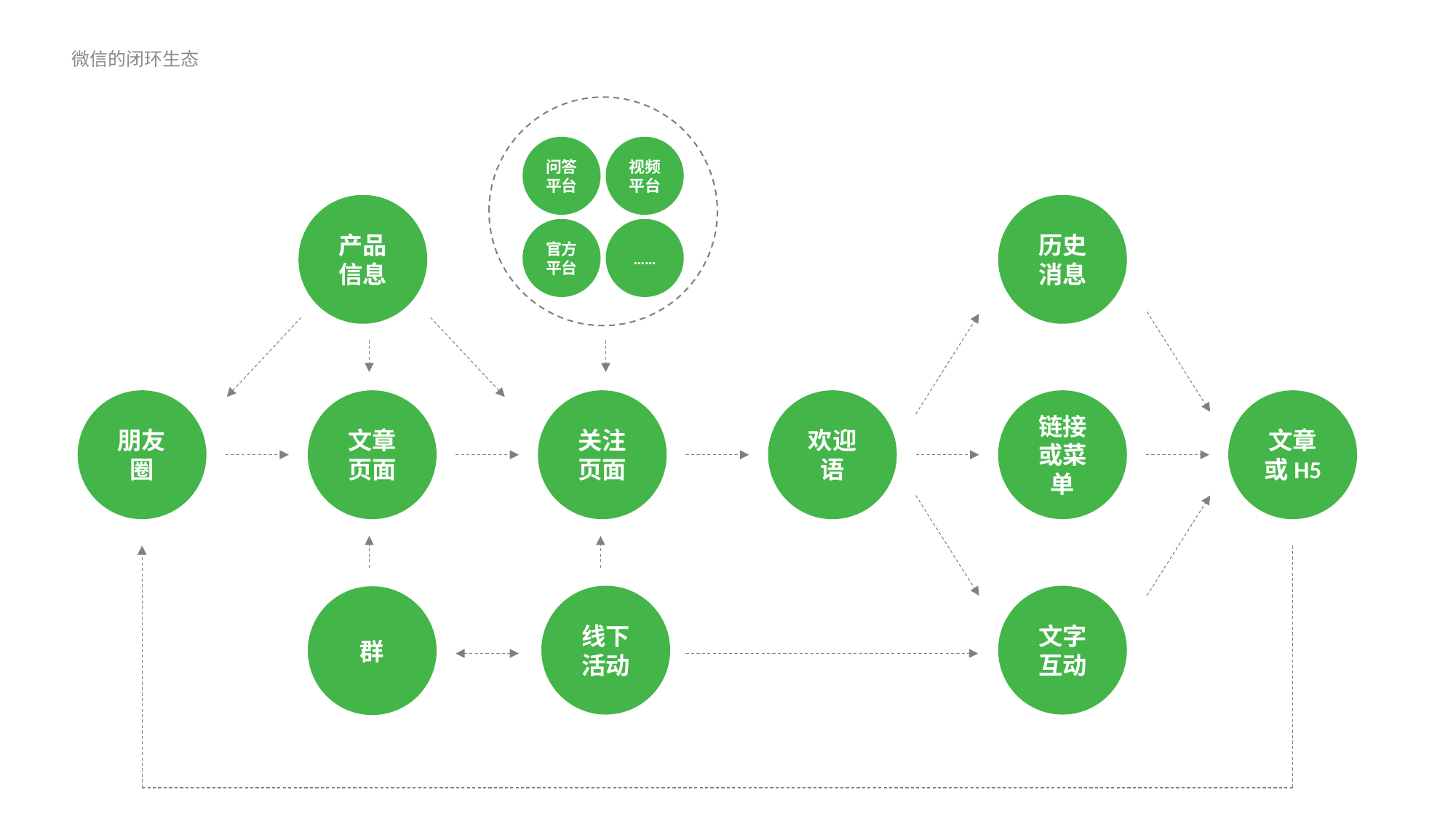

微信的闭环生态

问答
平台
视频平台
产品
信息
历史
消息
官方平台
……
朋友圈
文章
页面
关注
页面
欢迎语
链接或菜单
文章或H5
线下
活动
文字
互动
群